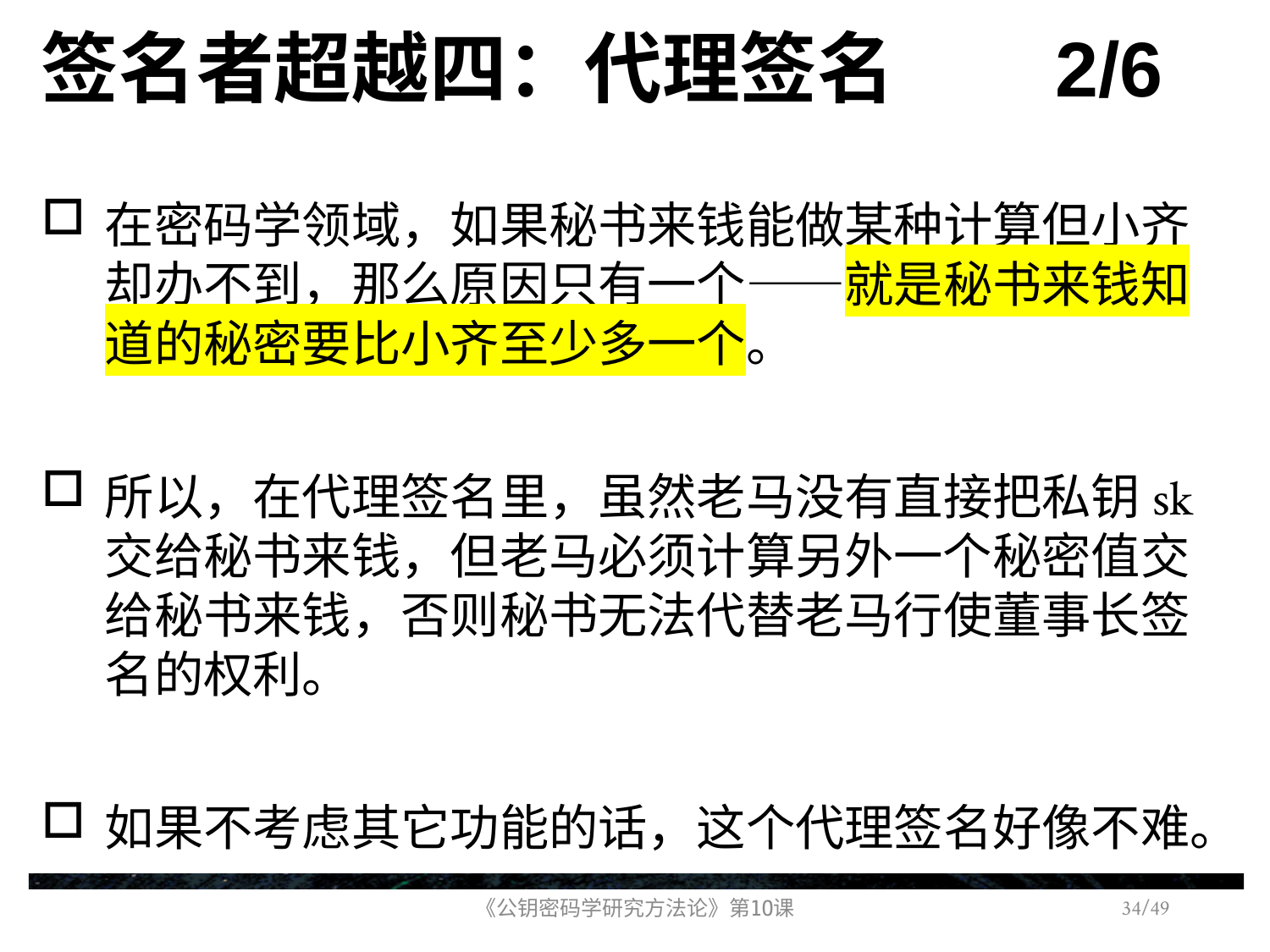

# 签名者超越四：代理签名        2/6
在密码学领域，如果秘书来钱能做某种计算但小齐却办不到，那么原因只有一个——就是秘书来钱知道的秘密要比小齐至少多一个。

所以，在代理签名里，虽然老马没有直接把私钥sk交给秘书来钱，但老马必须计算另外一个秘密值交给秘书来钱，否则秘书无法代替老马行使董事长签名的权利。

如果不考虑其它功能的话，这个代理签名好像不难。
《公钥密码学研究方法论》第10课
34/49